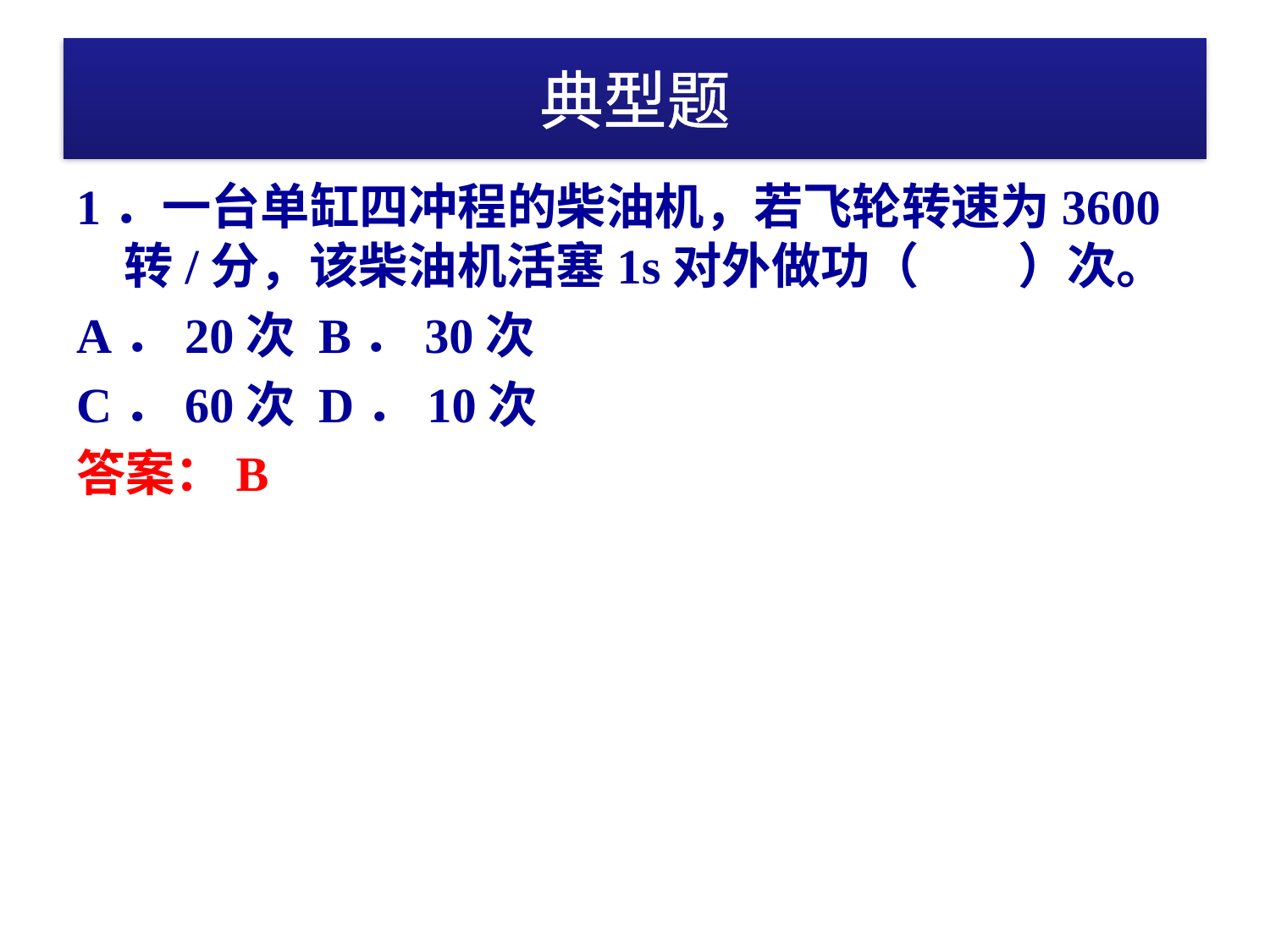

# 典型题
1．一台单缸四冲程的柴油机，若飞轮转速为3600转/分，该柴油机活塞1s对外做功（　　）次。
A．20次 B．30次
C．60次 D．10次
答案：B